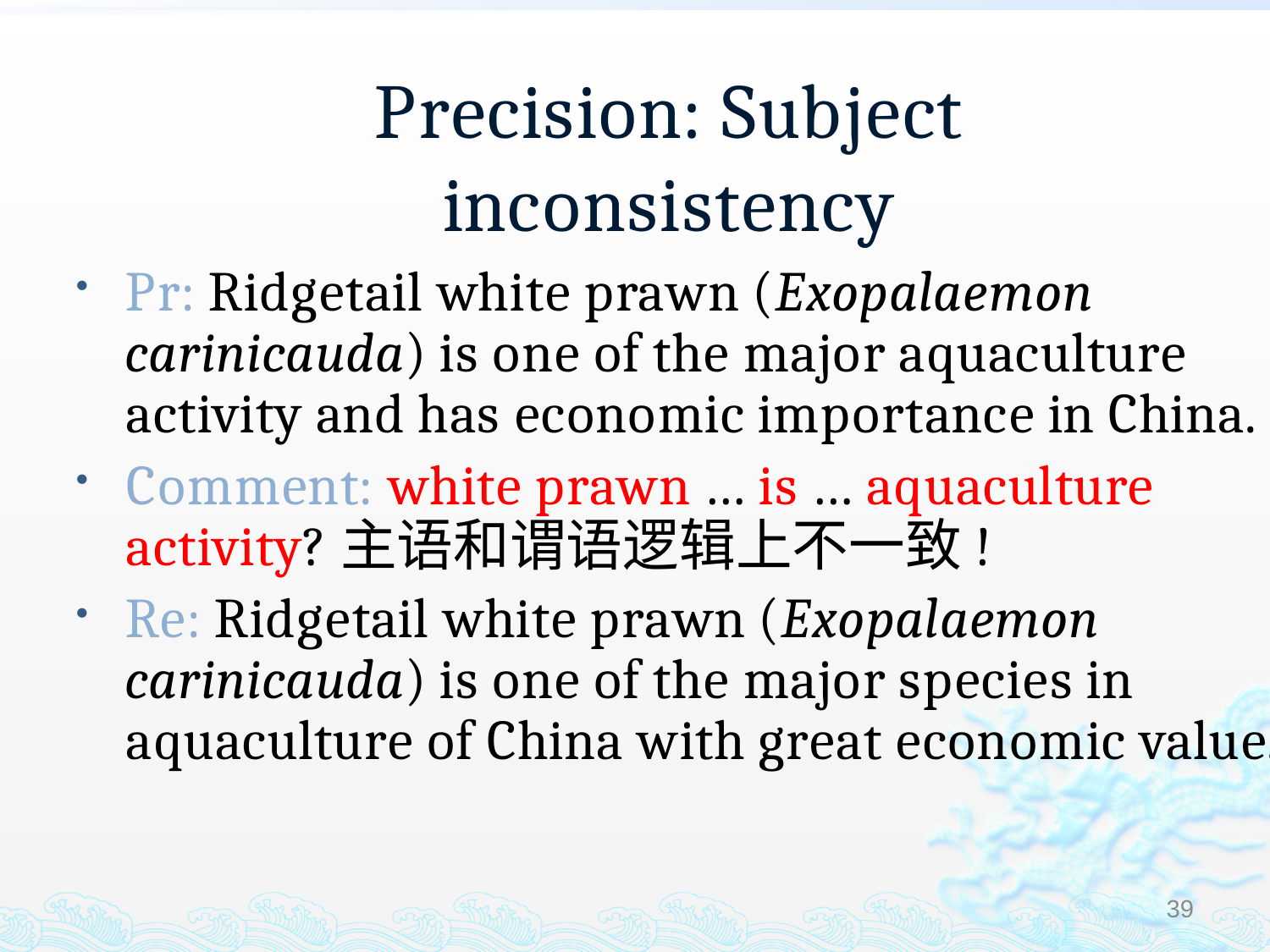

# Precision: Subject inconsistency
Pr: Ridgetail white prawn (Exopalaemon carinicauda) is one of the major aquaculture activity and has economic importance in China.
Comment: white prawn … is … aquaculture activity?主语和谓语逻辑上不一致!
Re: Ridgetail white prawn (Exopalaemon carinicauda) is one of the major species in aquaculture of China with great economic value.
39